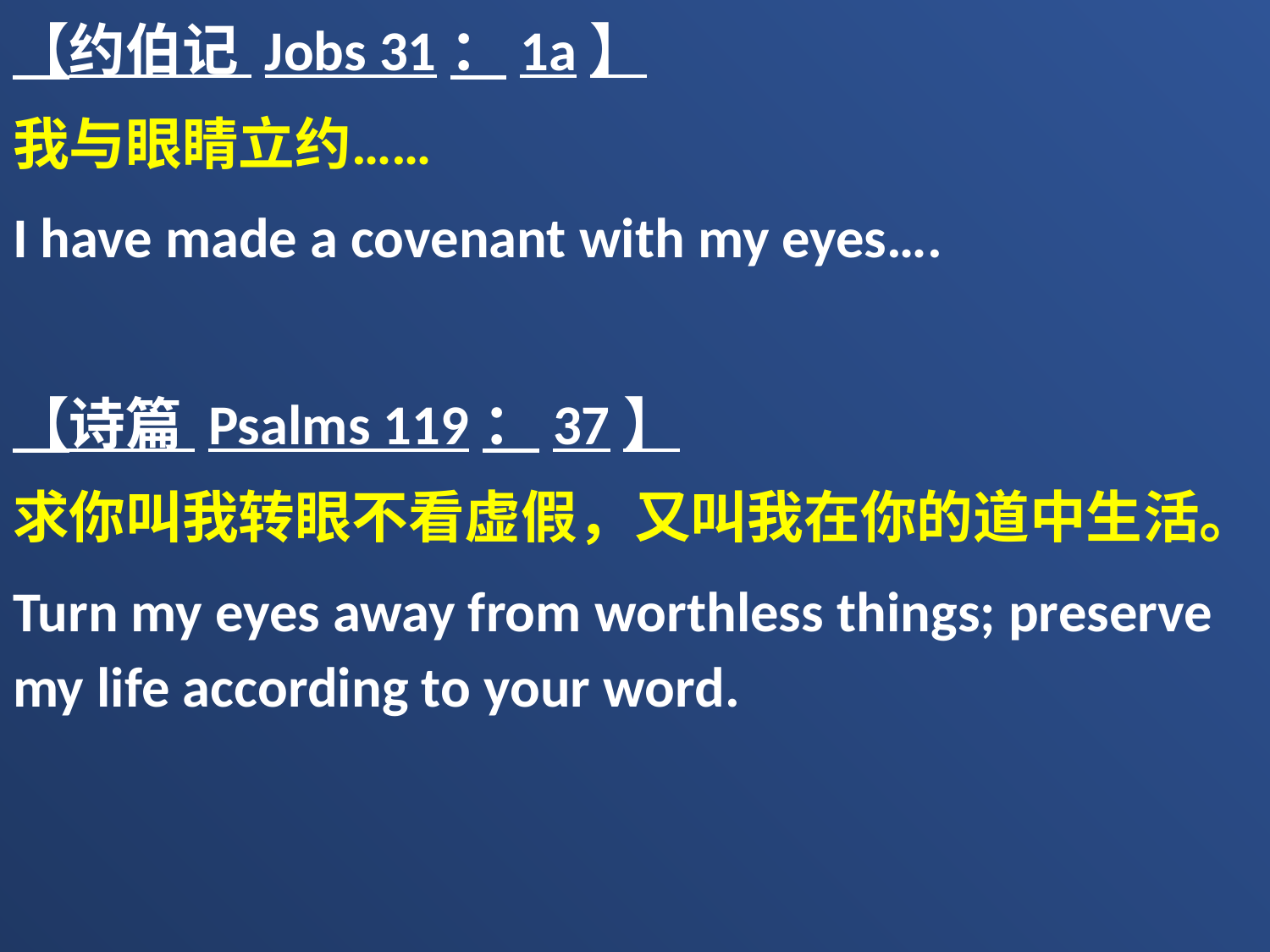

【约伯记 Jobs 31：1a】
我与眼睛立约……
I have made a covenant with my eyes….

【诗篇 Psalms 119：37】
求你叫我转眼不看虚假，又叫我在你的道中生活。
Turn my eyes away from worthless things; preserve my life according to your word.